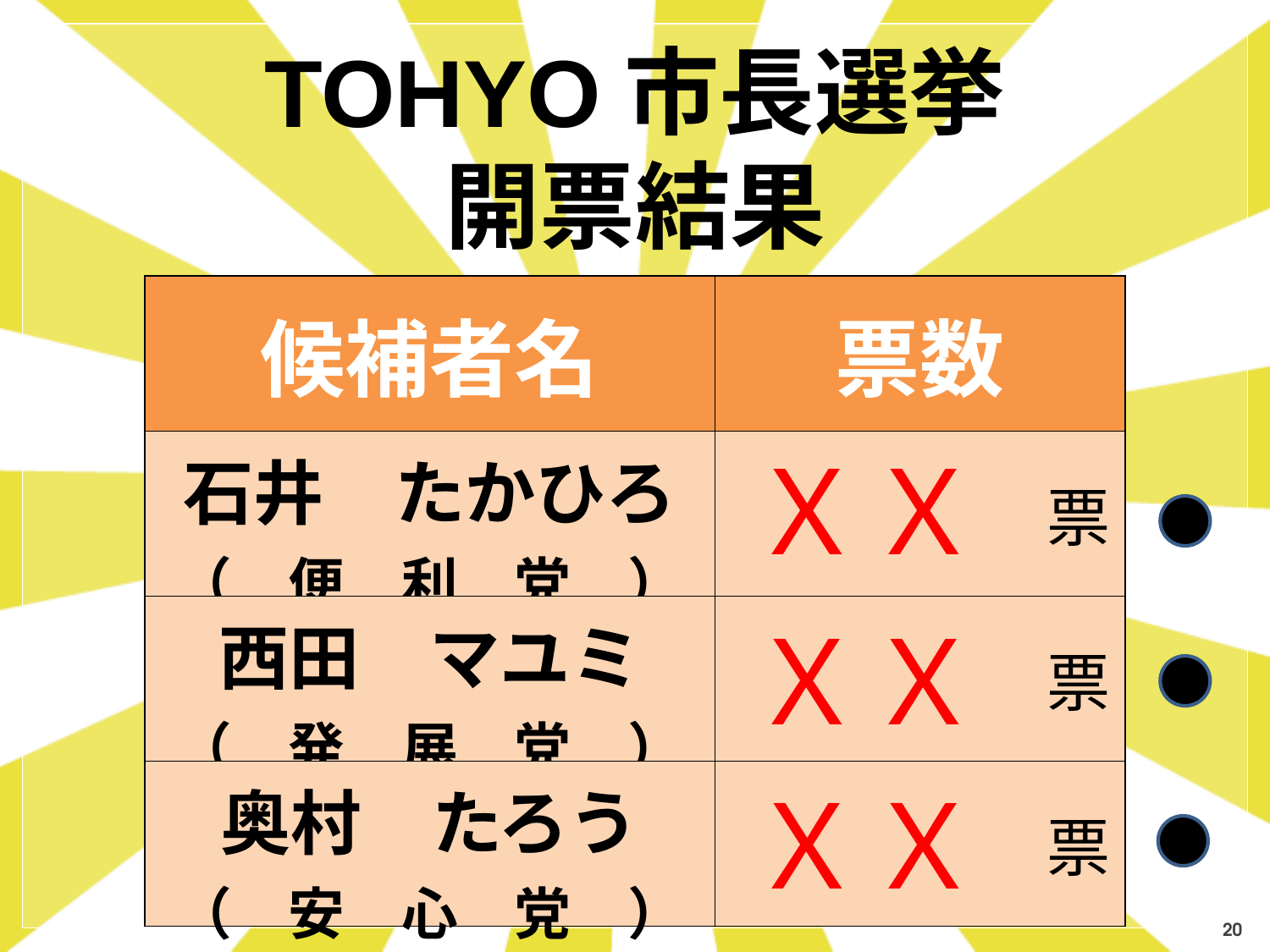

TOHYO市長選挙
開票結果
| 候補者名 | 票数 |
| --- | --- |
| 石井　たかひろ （　便　利　党　） | 票 |
| 西田　マユミ （　発　展　党　） | 票 |
| 奥村　たろう （　安　心　党　） | 票 |
ＸＸ

ＸＸ

ＸＸ

20